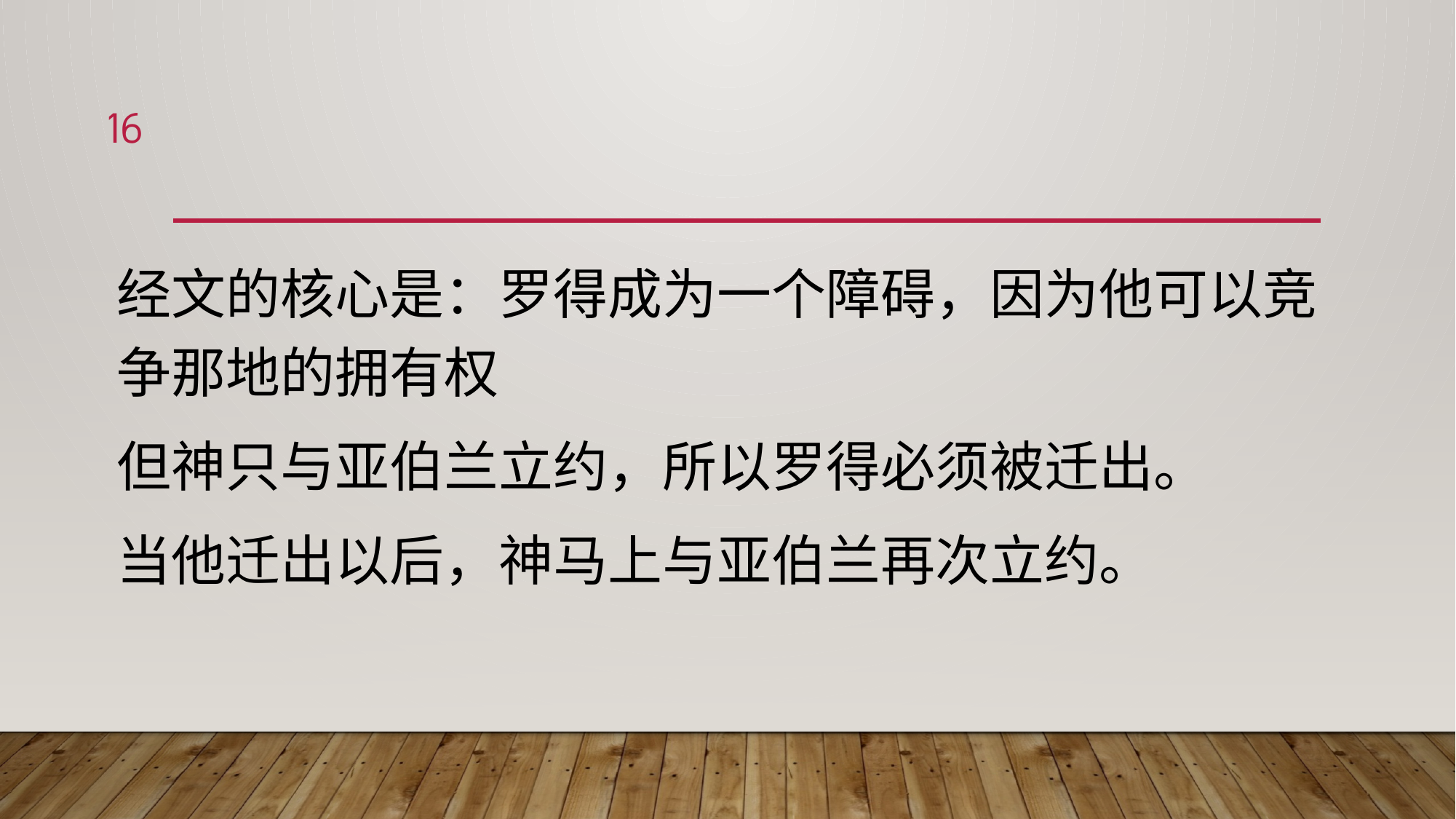

16
经文的核心是：罗得成为一个障碍，因为他可以竞争那地的拥有权
但神只与亚伯兰立约，所以罗得必须被迁出。
当他迁出以后，神马上与亚伯兰再次立约。